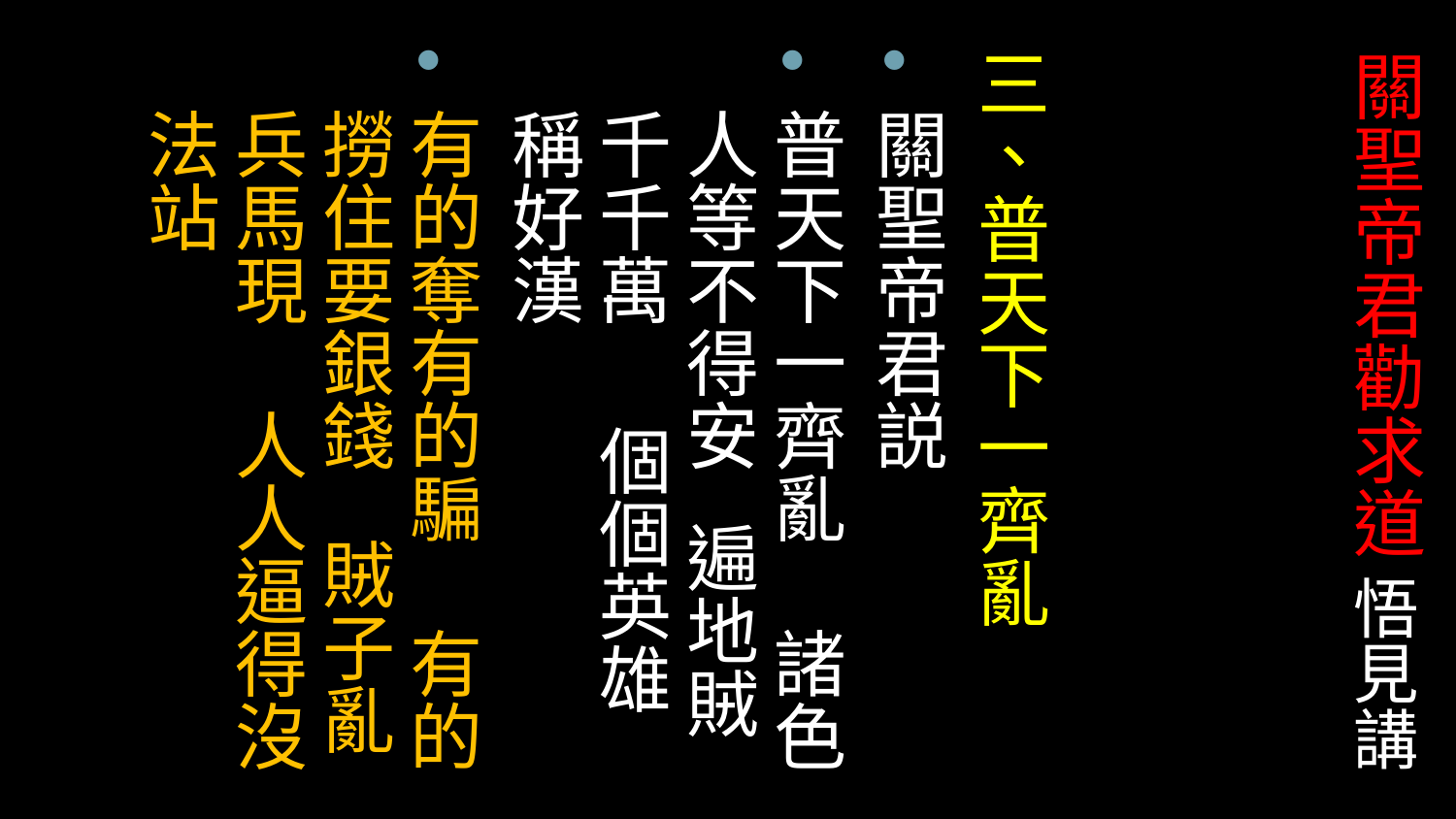

三、普天下一齊亂
關聖帝君説
普天下一齊亂     諸色人等不得安   遍地賊千千萬      個個英雄稱好漢
有的奪有的騙     有的撈住要銀錢    賊子亂兵馬現     人人逼得沒法站

# 關聖帝君勸求道 悟見講